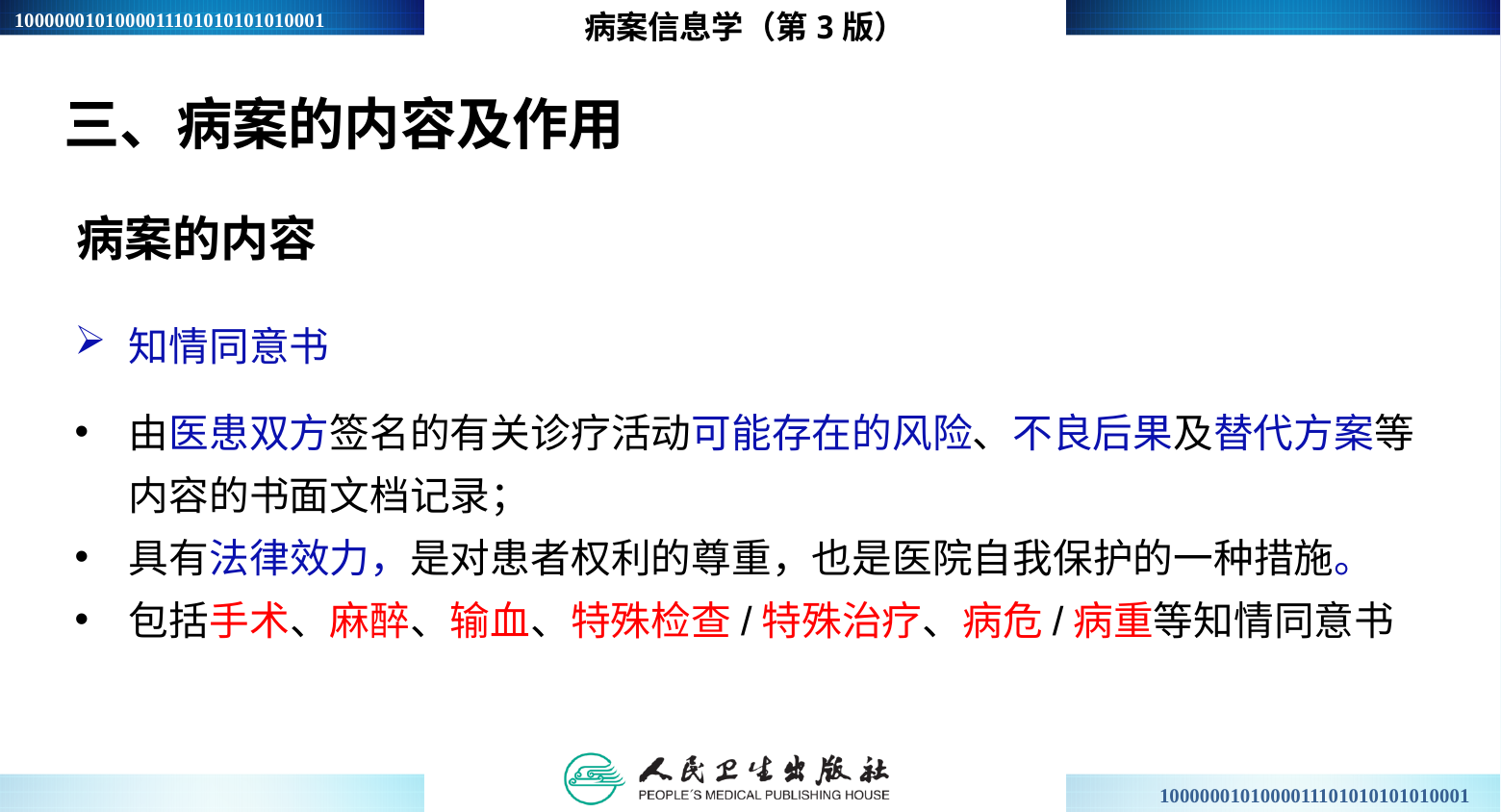

病案信息学（第3版）
三、病案的内容及作用
病案的内容
知情同意书
由医患双方签名的有关诊疗活动可能存在的风险、不良后果及替代方案等内容的书面文档记录；
具有法律效力，是对患者权利的尊重，也是医院自我保护的一种措施。
包括手术、麻醉、输血、特殊检查/特殊治疗、病危/病重等知情同意书